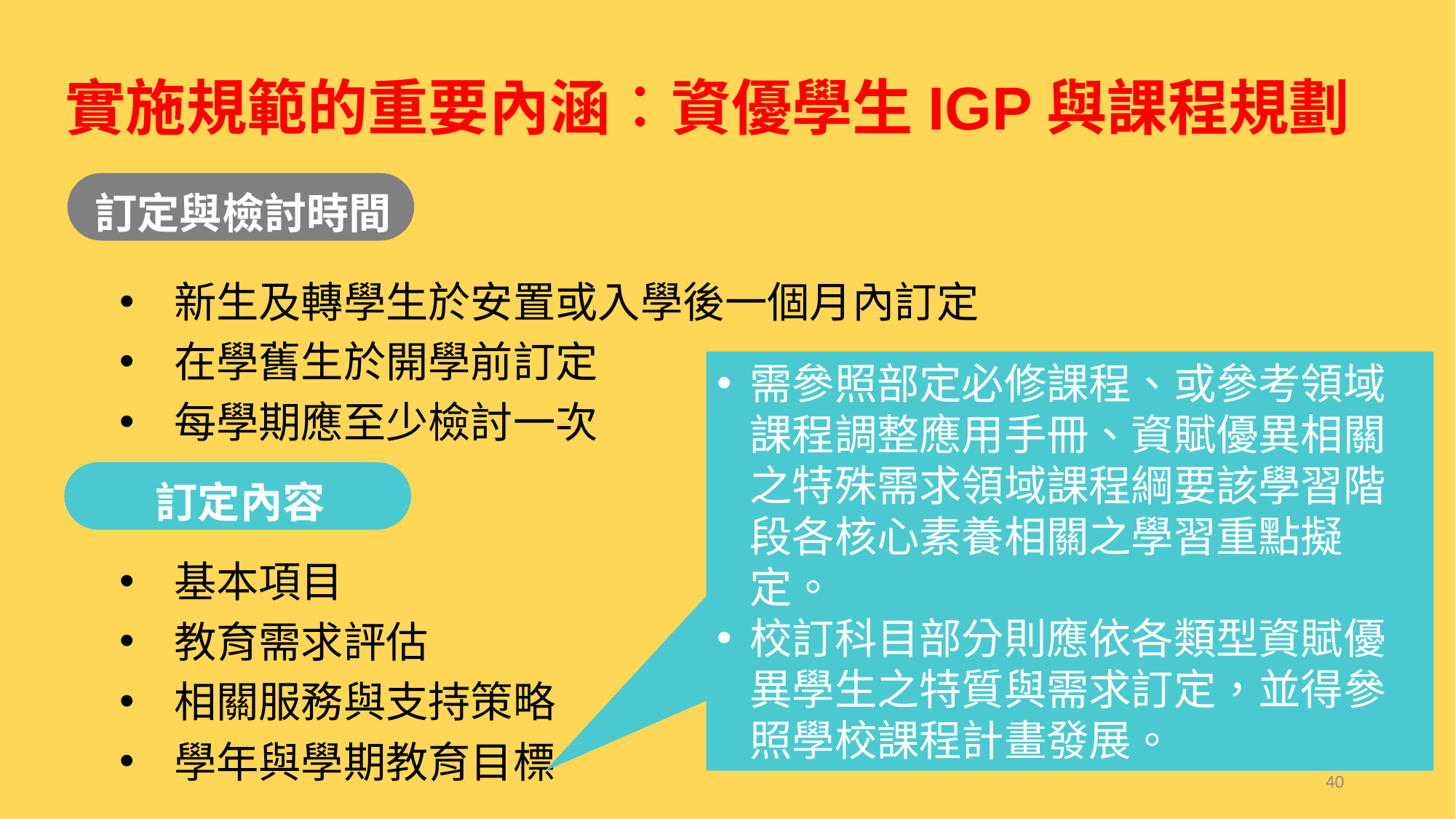

實施規範的重要內涵︰資優學生IGP與課程規劃

訂定與檢討時間
新生及轉學生於安置或入學後一個月內訂定
在學舊生於開學前訂定
每學期應至少檢討一次
需參照部定必修課程、或參考領域課程調整應用手冊、資賦優異相關之特殊需求領域課程綱要該學習階段各核心素養相關之學習重點擬定。
校訂科目部分則應依各類型資賦優異學生之特質與需求訂定，並得參照學校課程計畫發展。

訂定內容
基本項目
教育需求評估
相關服務與支持策略
學年與學期教育目標
40